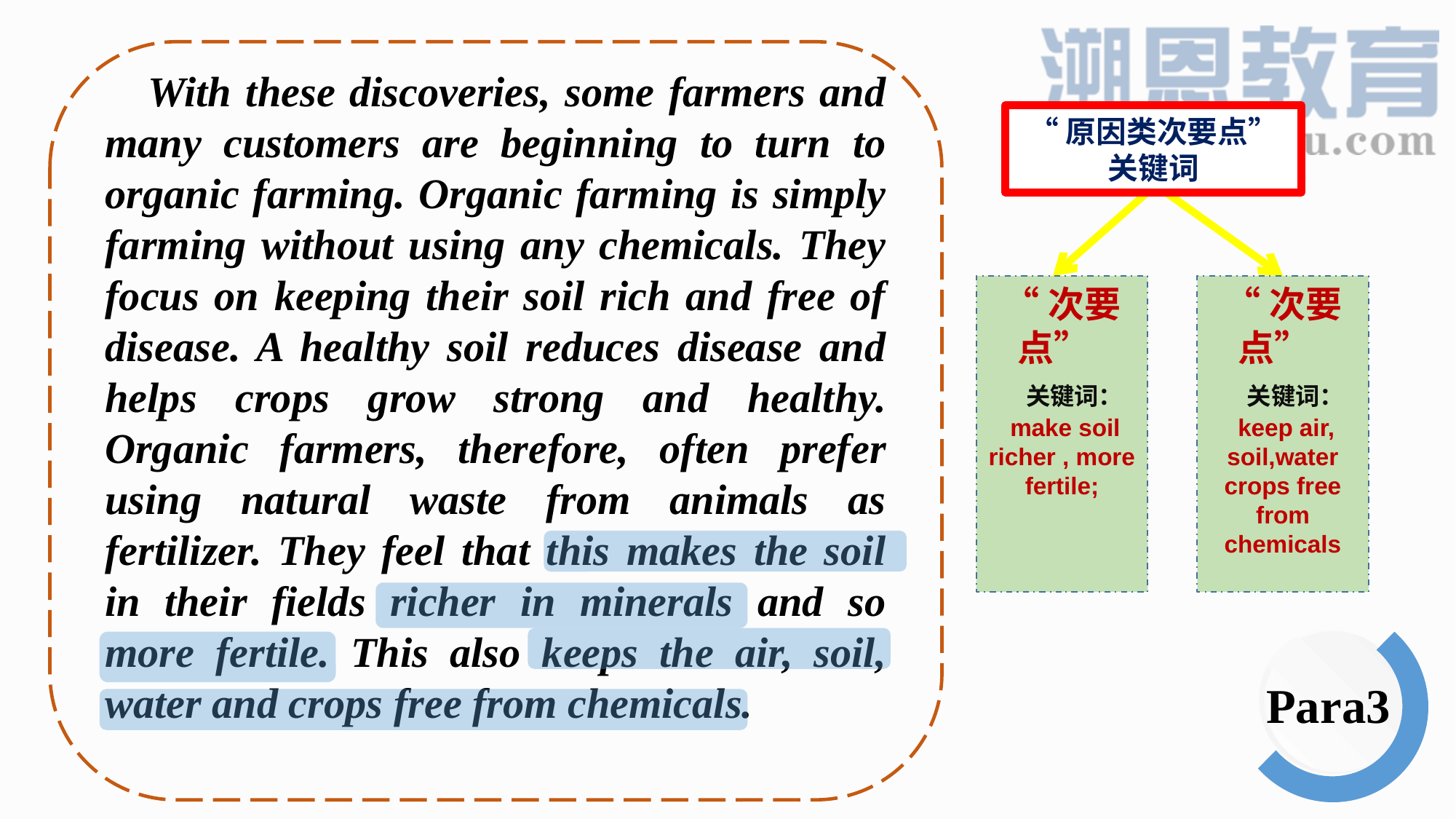

With these discoveries, some farmers and many customers are beginning to turn to organic farming. Organic farming is simply farming without using any chemicals. They focus on keeping their soil rich and free of disease. A healthy soil reduces disease and helps crops grow strong and healthy. Organic farmers, therefore, often prefer using natural waste from animals as fertilizer. They feel that this makes the soil in their fields richer in minerals and so more fertile. This also keeps the air, soil, water and crops free from chemicals.

“原因类次要点”
关键词
“次要点”
  关键词：
 make soil richer , more fertile;

“次要点”
  关键词：
 keep air, soil,water crops free from chemicals

Para3